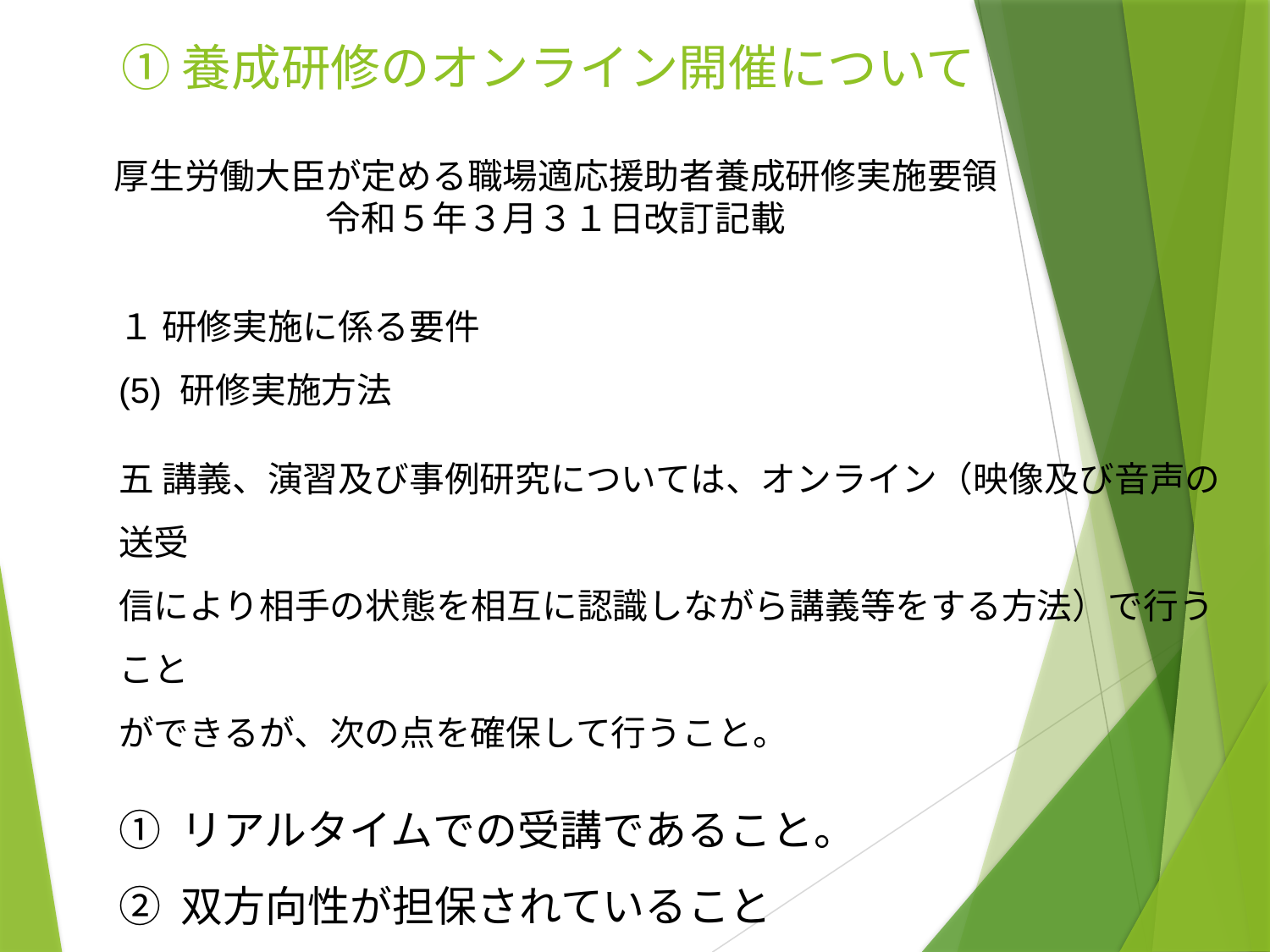

# ①養成研修のオンライン開催について
厚生労働大臣が定める職場適応援助者養成研修実施要領
令和５年３月３１日改訂記載
１ 研修実施に係る要件
(5) 研修実施方法

五 講義、演習及び事例研究については、オンライン（映像及び音声の送受
信により相手の状態を相互に認識しながら講義等をする方法）で行うこと
ができるが、次の点を確保して行うこと。

① リアルタイムでの受講であること。
② 双方向性が担保されていること
③ 参加状況を把握できること